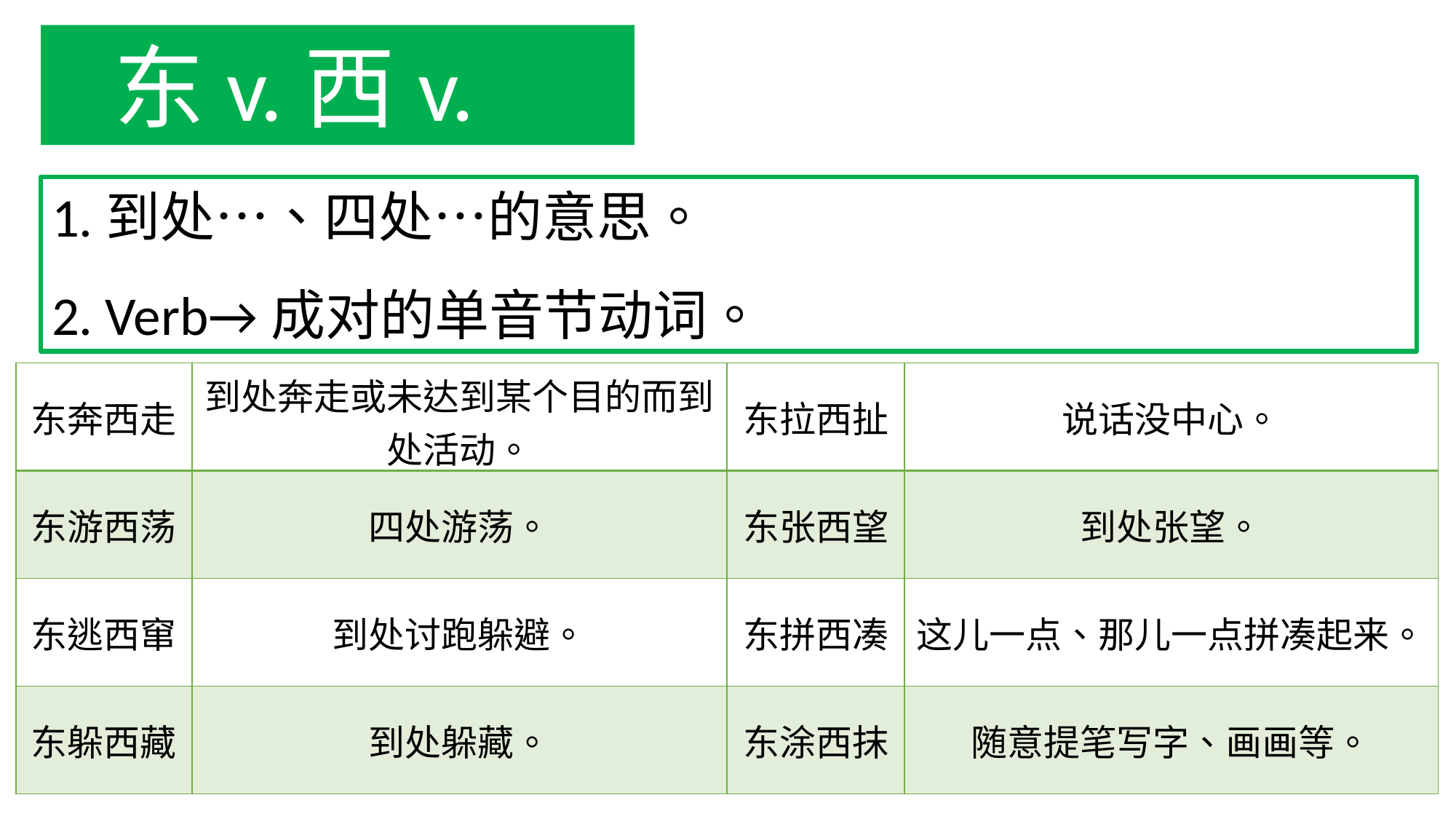

东v.西v.
1.到处…、四处…的意思。
2. Verb→成对的单音节动词。
| 东奔西走 | 到处奔走或未达到某个目的而到处活动。 | 东拉西扯 | 说话没中心。 |
| --- | --- | --- | --- |
| 东游西荡 | 四处游荡。 | 东张西望 | 到处张望。 |
| 东逃西窜 | 到处讨跑躲避。 | 东拼西凑 | 这儿一点、那儿一点拼凑起来。 |
| 东躲西藏 | 到处躲藏。 | 东涂西抹 | 随意提笔写字、画画等。 |